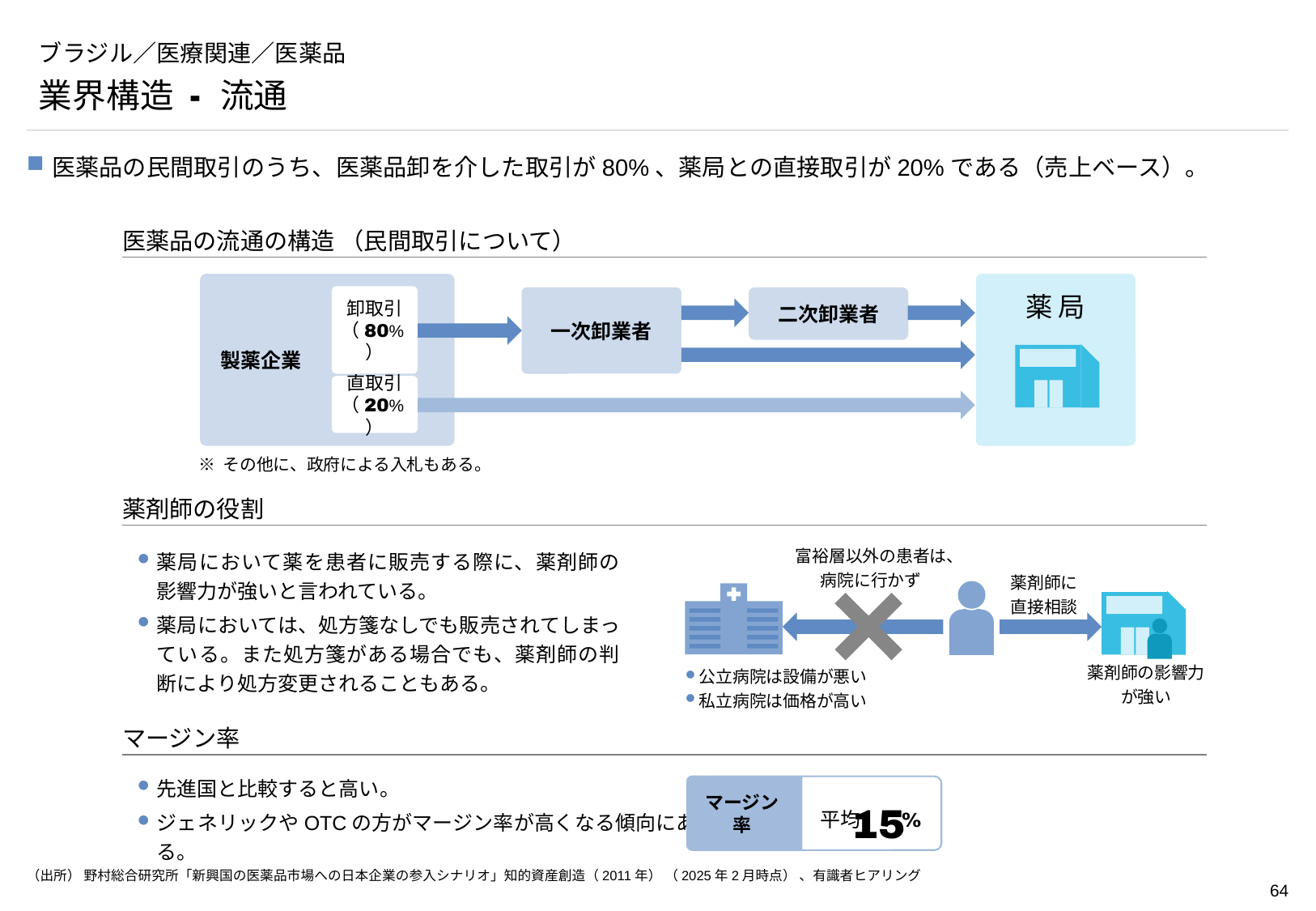

# ブラジル／医療関連／医薬品
業界構造 - 流通
医薬品の民間取引のうち、医薬品卸を介した取引が80%、薬局との直接取引が20%である（売上ベース）。
医薬品の流通の構造 （民間取引について）
製薬企業
薬 局
卸取引（80%）
一次卸業者
二次卸業者

直取引（20%）

※ その他に、政府による入札もある。
薬剤師の役割
富裕層以外の患者は、病院に行かず
薬局において薬を患者に販売する際に、薬剤師の影響力が強いと言われている。
薬局においては、処方箋なしでも販売されてしまっている。また処方箋がある場合でも、薬剤師の判断により処方変更されることもある。
薬剤師に
直接相談

薬剤師の影響力が強い
公立病院は設備が悪い
私立病院は価格が高い
マージン率

マージン率
先進国と比較すると高い。
ジェネリックやOTCの方がマージン率が高くなる傾向にある。
15
平均        %
（出所） 野村総合研究所「新興国の医薬品市場への日本企業の参入シナリオ」知的資産創造（2011年） （2025年2月時点） 、有識者ヒアリング